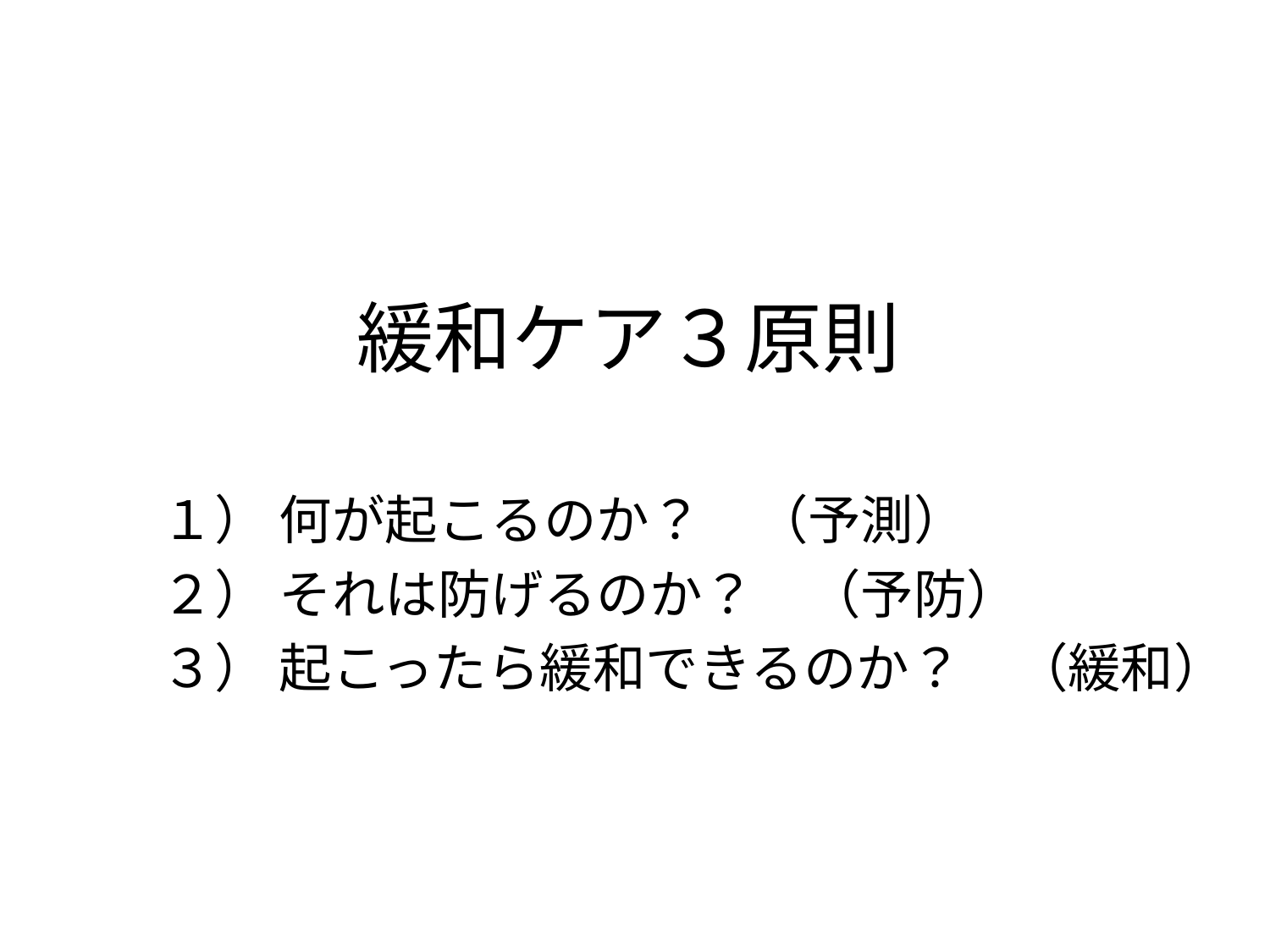

# 緩和ケア３原則

１） 何が起こるのか？　（予測）
２） それは防げるのか？　（予防）
３） 起こったら緩和できるのか？　（緩和）